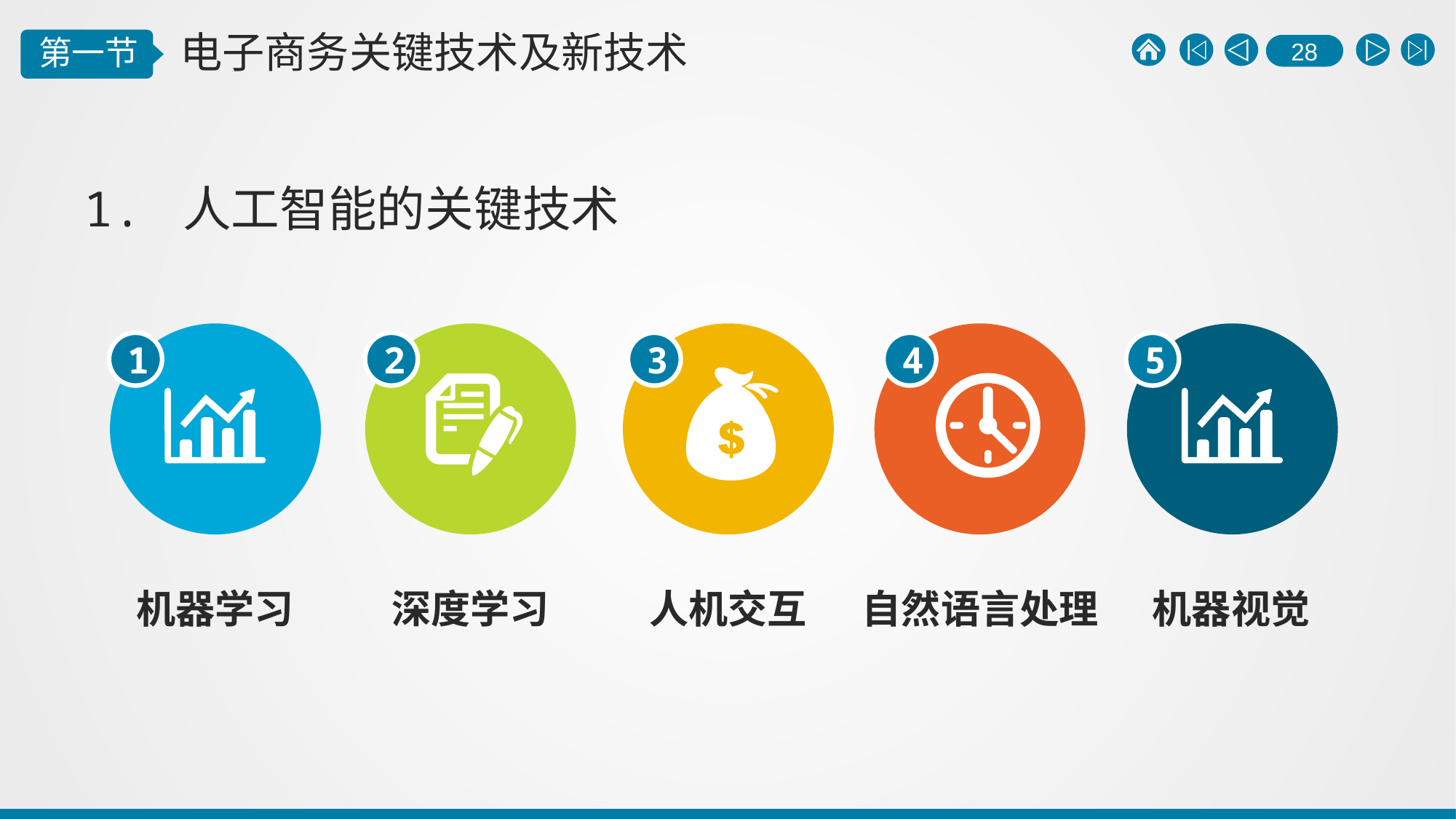

1. 人工智能的关键技术

1

2

3

4

5

机器学习
深度学习
人机交互
自然语言处理
机器视觉